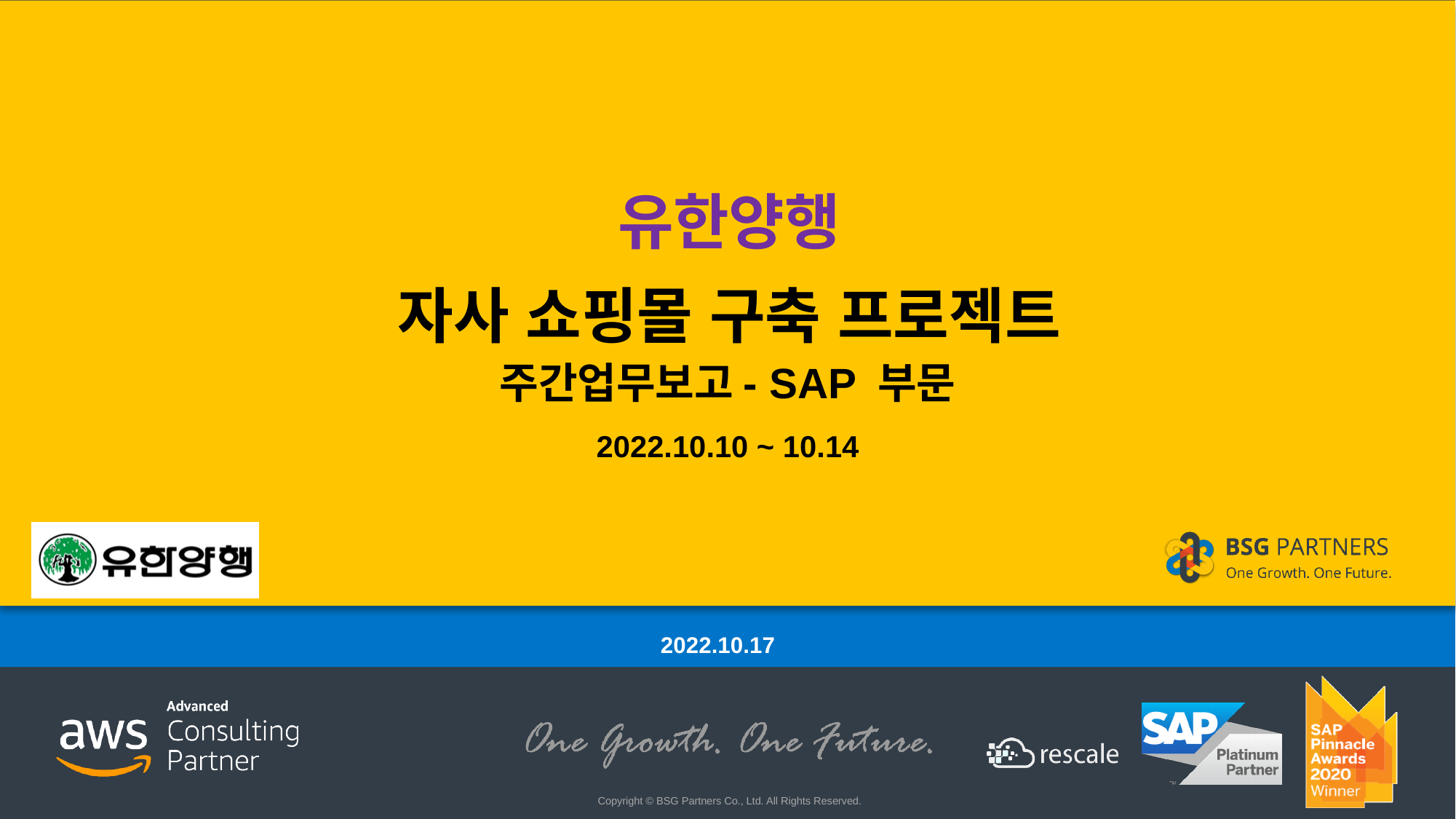

# 유한양행 자사 쇼핑몰 구축 프로젝트
주간업무보고- SAP 부문
2022.10.10 ~ 10.14
2022.10.17